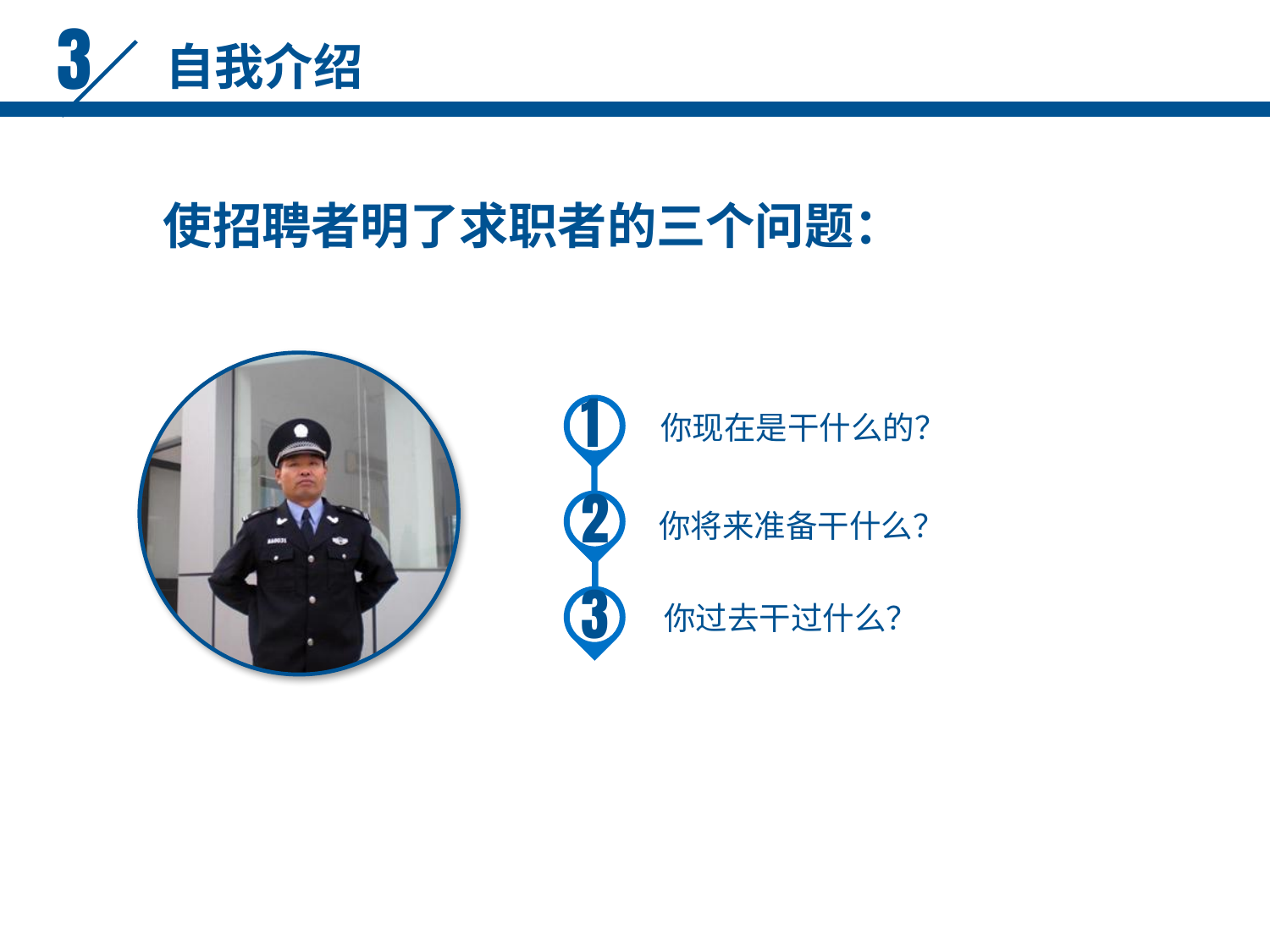

3
自我介绍

使招聘者明了求职者的三个问题：

1

你现在是干什么的？

2

你将来准备干什么？

3

你过去干过什么？